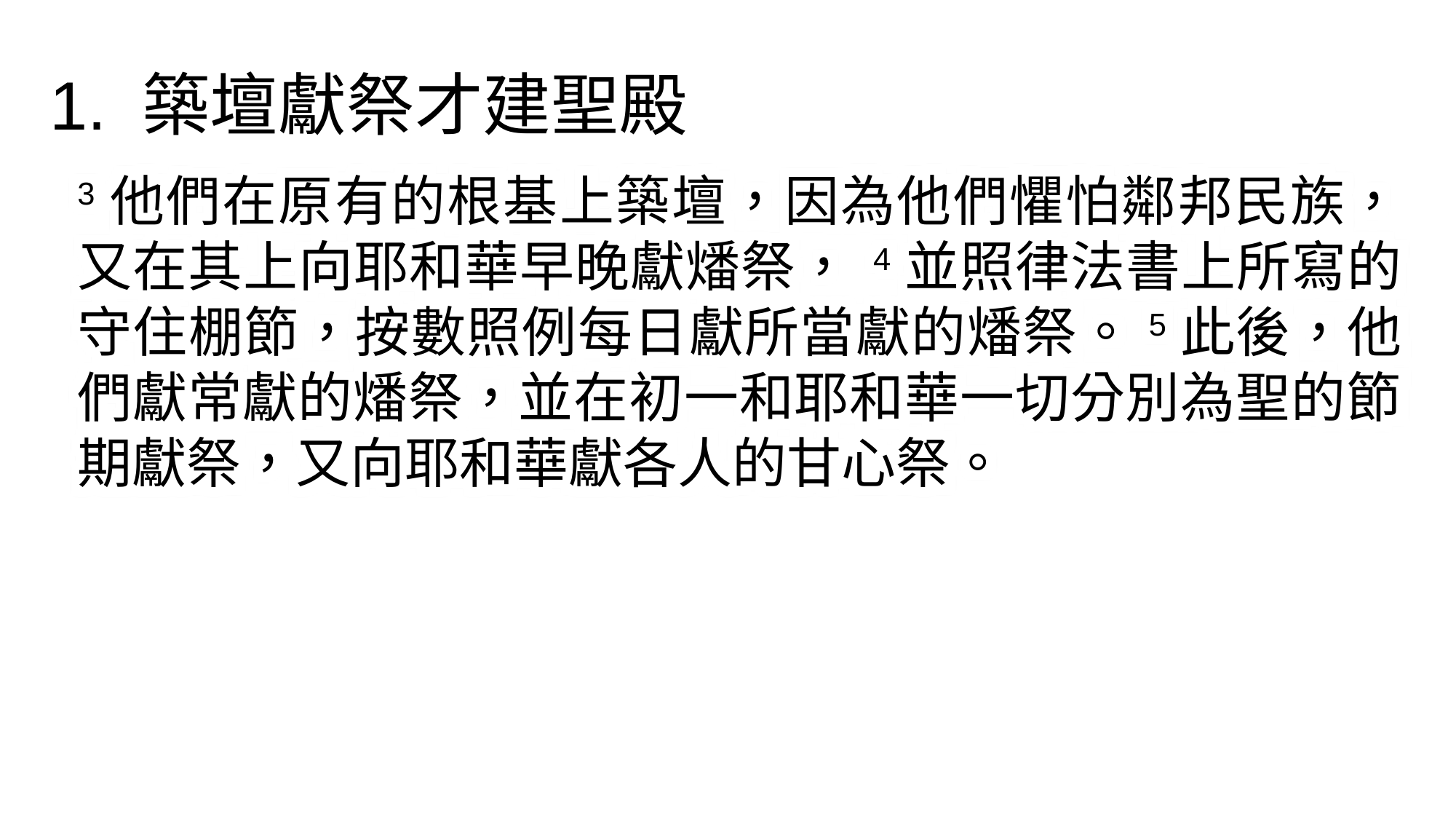

1. 築壇獻祭才建聖殿
3他們在原有的根基上築壇，因為他們懼怕鄰邦民族，又在其上向耶和華早晚獻燔祭， 4並照律法書上所寫的守住棚節，按數照例每日獻所當獻的燔祭。5此後，他們獻常獻的燔祭，並在初一和耶和華一切分別為聖的節期獻祭，又向耶和華獻各人的甘心祭。